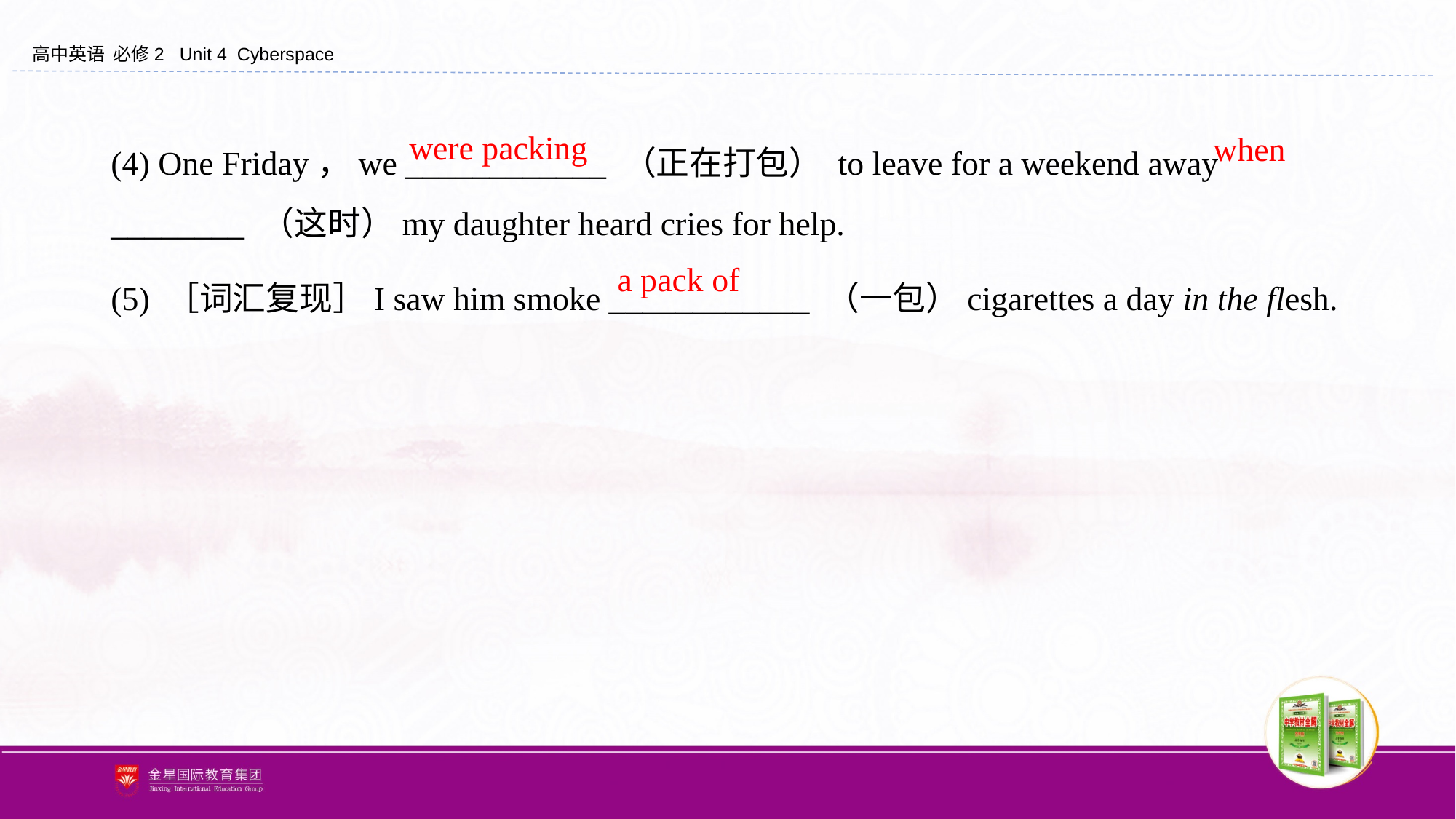

(4) One Friday，we ____________ （正在打包） to leave for a weekend away ________ （这时）my daughter heard cries for help.
(5) ［词汇复现］I saw him smoke ____________ （一包）cigarettes a day in the flesh.
were packing
when
a pack of